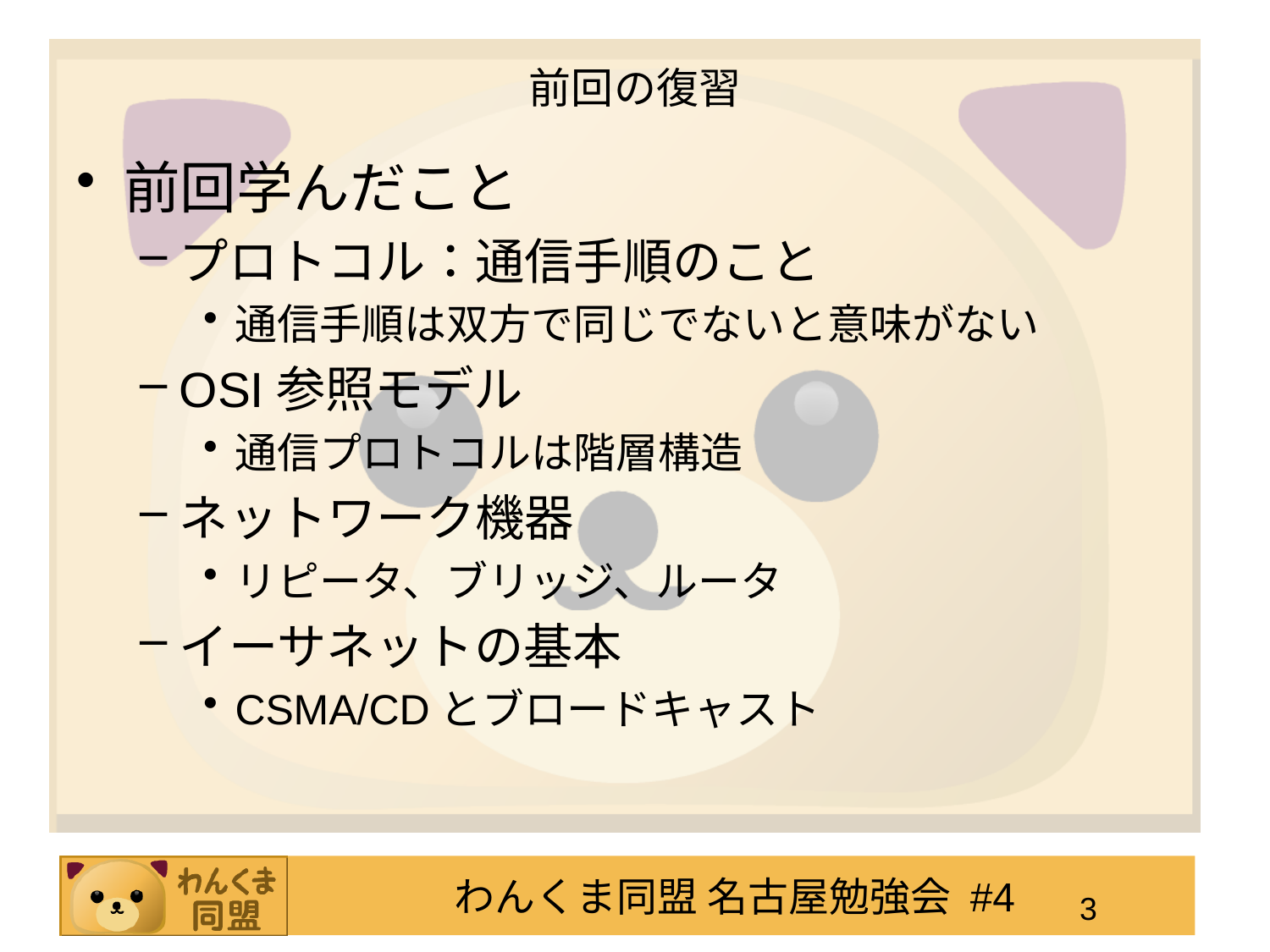

# 前回の復習
前回学んだこと
プロトコル：通信手順のこと
通信手順は双方で同じでないと意味がない
OSI参照モデル
通信プロトコルは階層構造
ネットワーク機器
リピータ、ブリッジ、ルータ
イーサネットの基本
CSMA/CDとブロードキャスト